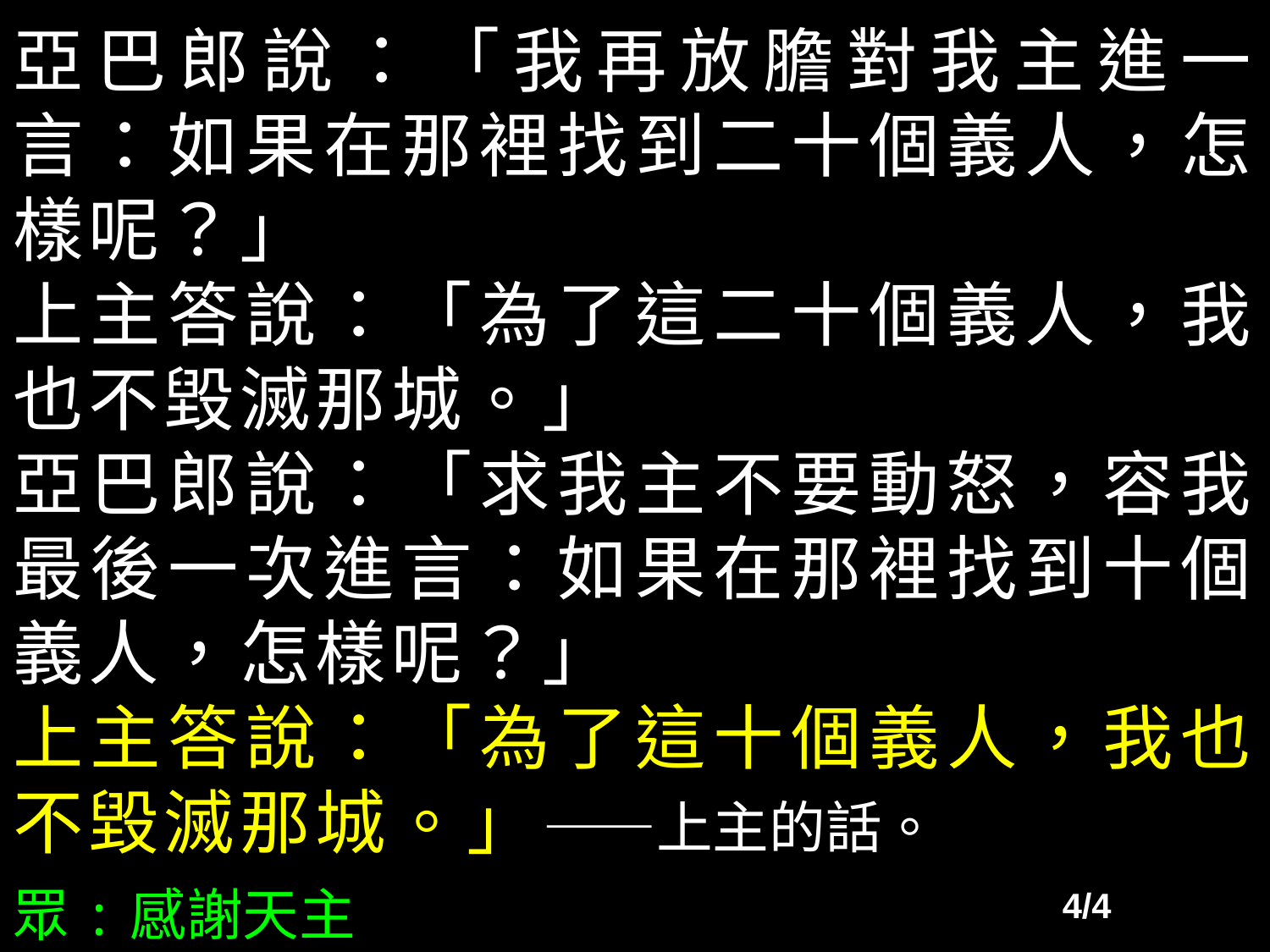

亞巴郎說：「我再放膽對我主進一言：如果在那裡找到二十個義人，怎樣呢？」
上主答說：「為了這二十個義人，我也不毀滅那城。」
亞巴郎說：「求我主不要動怒，容我最後一次進言：如果在那裡找到十個義人，怎樣呢？」
上主答說：「為了這十個義人，我也不毀滅那城。」——上主的話。
眾:感謝天主

4/4